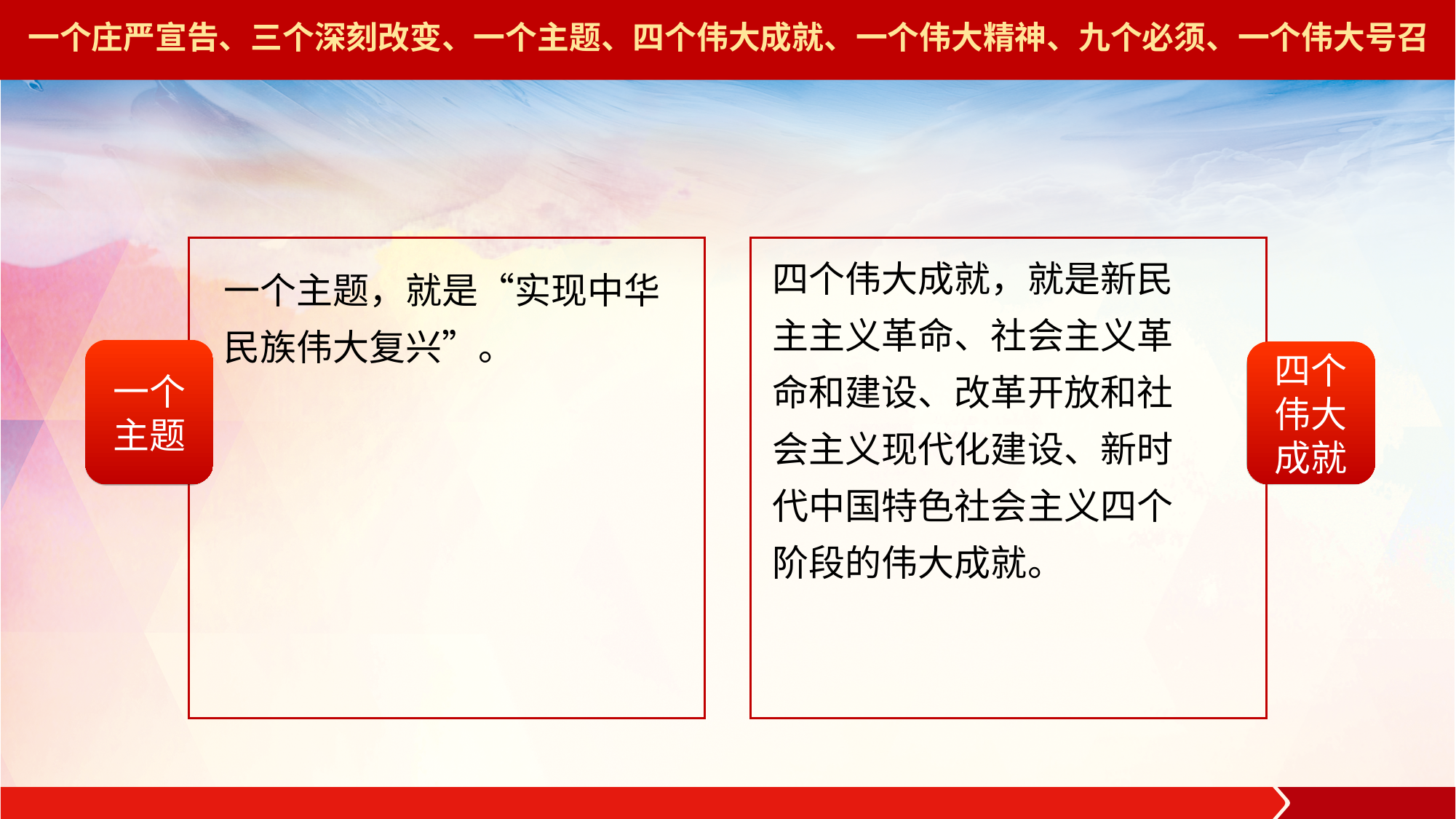

一个庄严宣告、三个深刻改变、一个主题、四个伟大成就、一个伟大精神、九个必须、一个伟大号召

四个伟大成就，就是新民主主义革命、社会主义革命和建设、改革开放和社会主义现代化建设、新时代中国特色社会主义四个阶段的伟大成就。
一个主题，就是“实现中华民族伟大复兴”。
一个主题
四个伟大成就